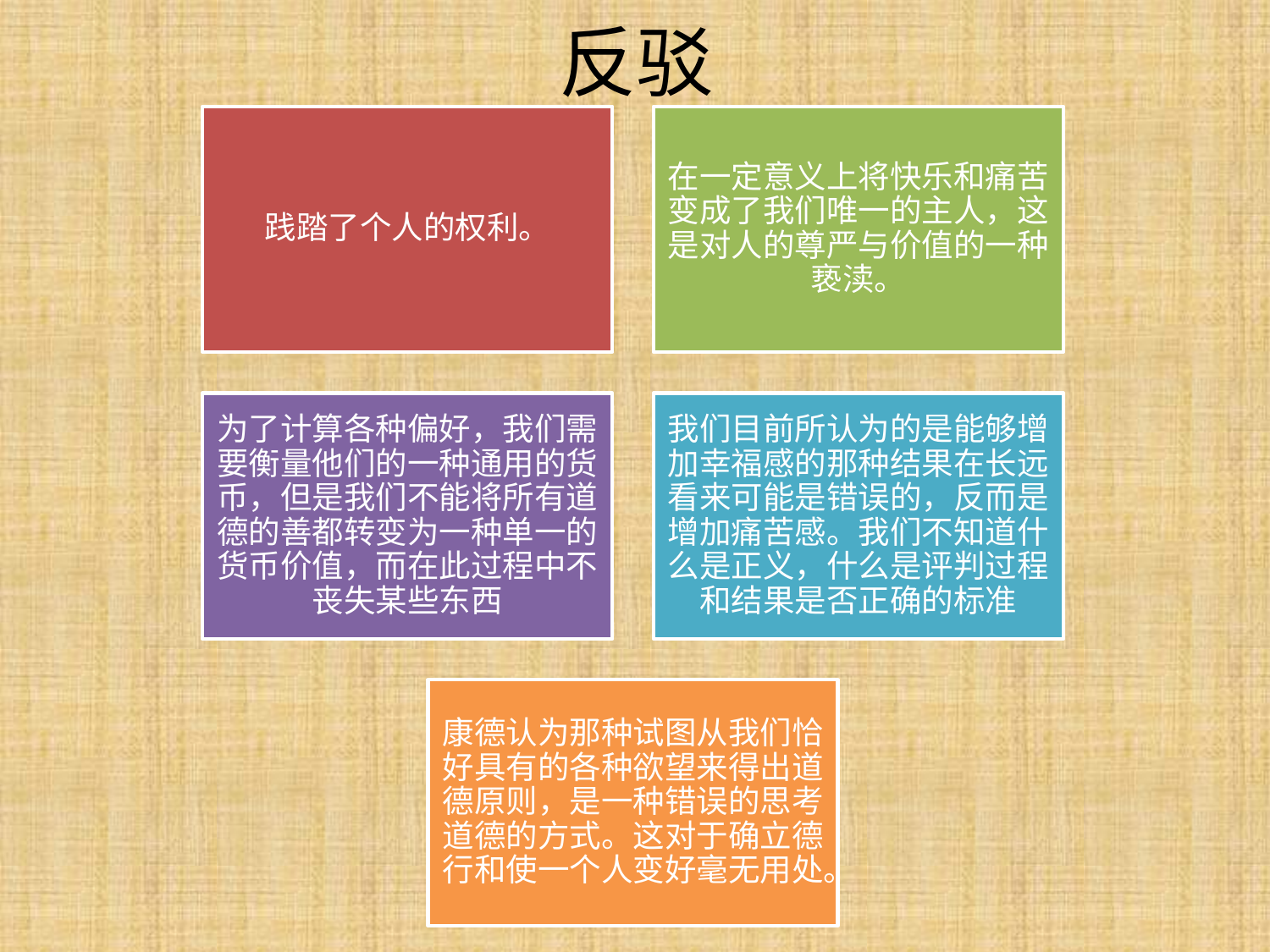

# 反驳
践踏了个人的权利。
在一定意义上将快乐和痛苦变成了我们唯一的主人，这是对人的尊严与价值的一种亵渎。
为了计算各种偏好，我们需要衡量他们的一种通用的货币，但是我们不能将所有道德的善都转变为一种单一的货币价值，而在此过程中不丧失某些东西
我们目前所认为的是能够增加幸福感的那种结果在长远看来可能是错误的，反而是增加痛苦感。我们不知道什么是正义，什么是评判过程和结果是否正确的标准
康德认为那种试图从我们恰好具有的各种欲望来得出道德原则，是一种错误的思考道德的方式。这对于确立德行和使一个人变好毫无用处。